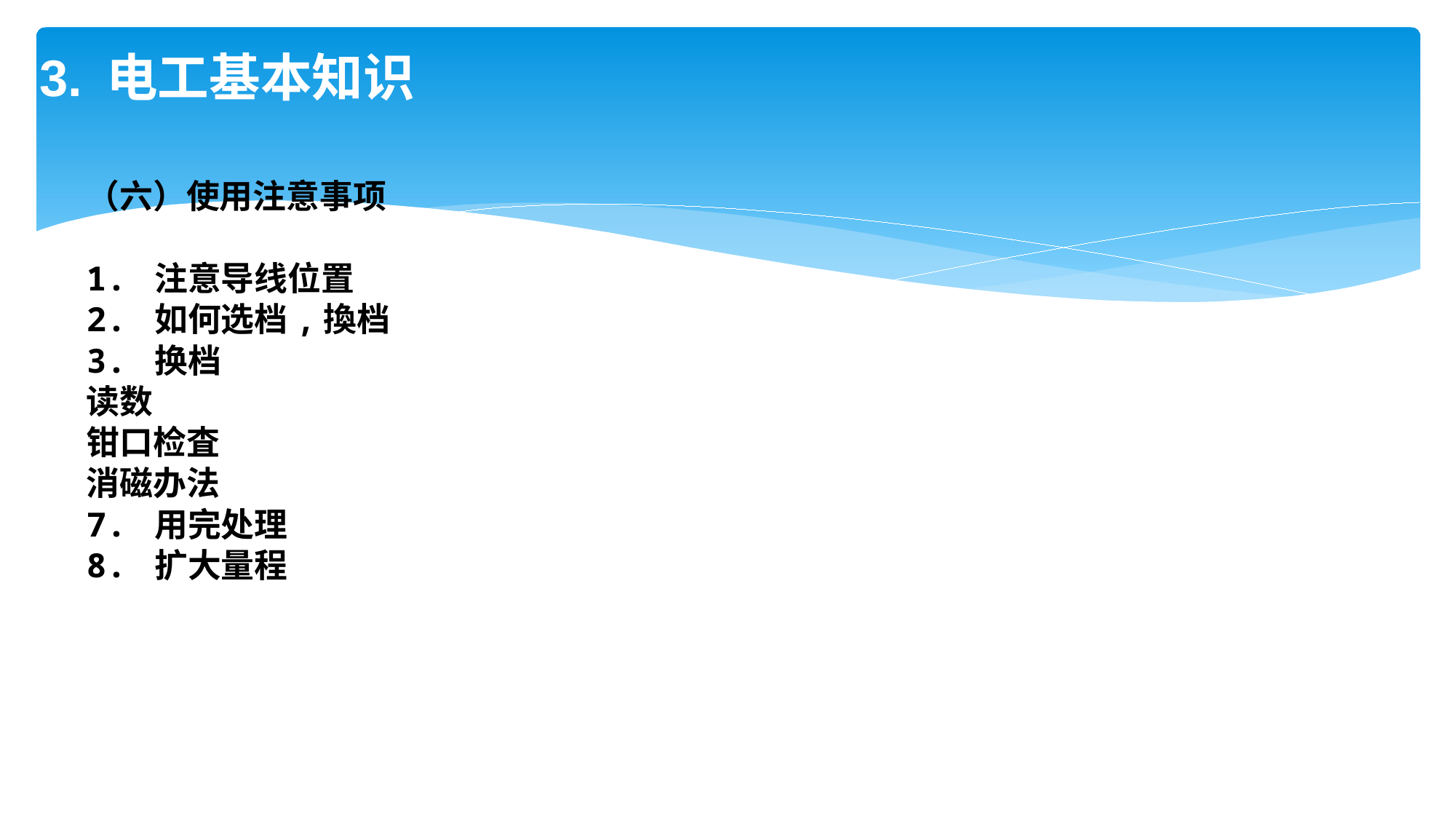

# 3. 电工基本知识
（六）使用注意事项
1. 注意导线位置
2. 如何选档,換档
3. 换档
读数
钳口检査
消磁办法
7. 用完处理
8. 扩大量程